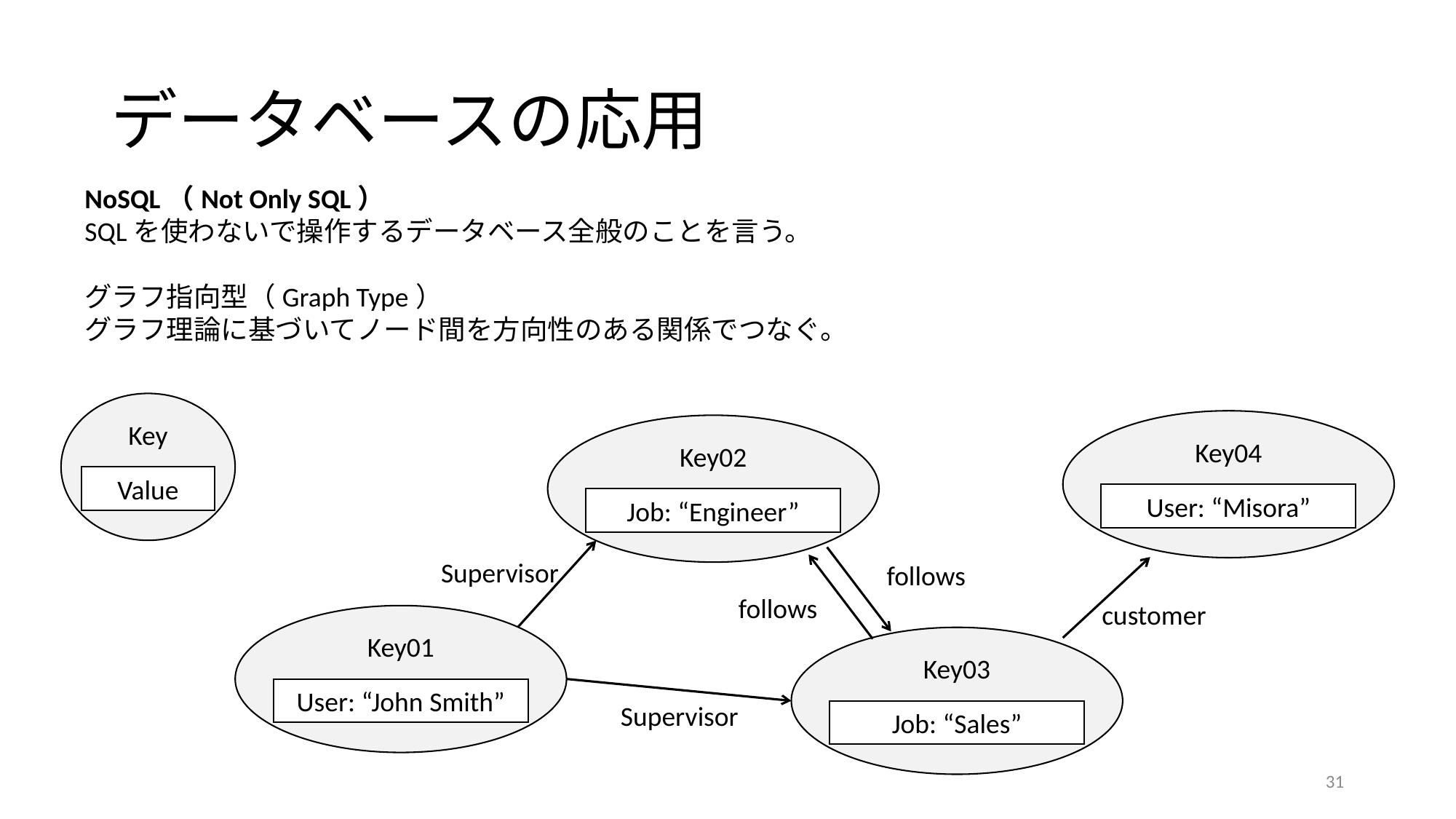

# データベースの応用
NoSQL（Not Only SQL）
SQLを使わないで操作するデータベース全般のことを言う。

グラフ指向型（Graph Type）
グラフ理論に基づいてノード間を方向性のある関係でつなぐ。
Key

Key04

User: “Misora”
Key02

Job: “Engineer”
Value
Supervisor
follows
follows
customer
Key01

User: “John Smith”
Key03

Job: “Sales”
Supervisor
31